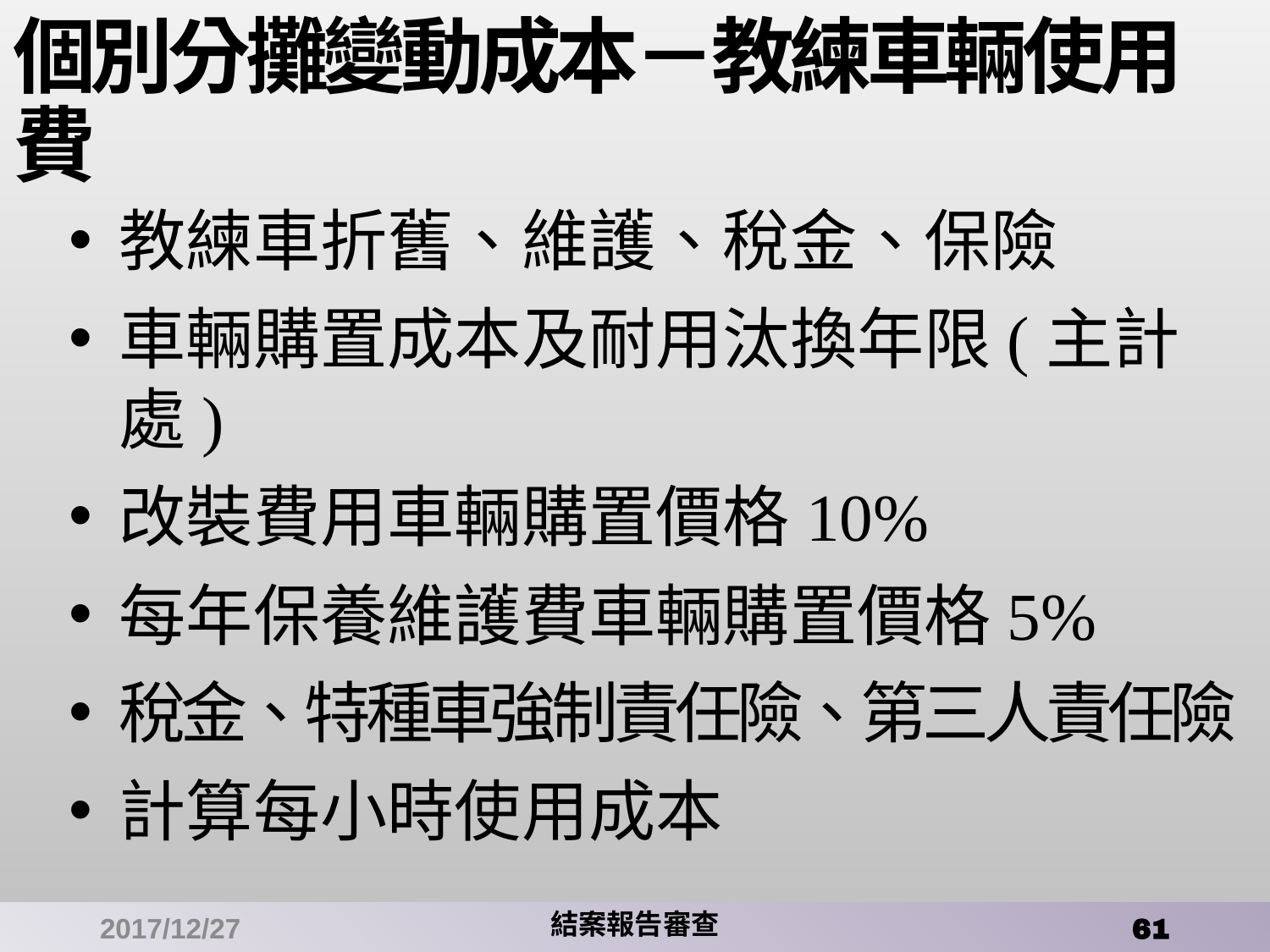

# 個別分攤變動成本－教練車輛使用費
教練車折舊、維護、稅金、保險
車輛購置成本及耐用汰換年限(主計處)
改裝費用車輛購置價格10%
每年保養維護費車輛購置價格5%
稅金、特種車強制責任險、第三人責任險
計算每小時使用成本
2017/12/27
結案報告審查
61